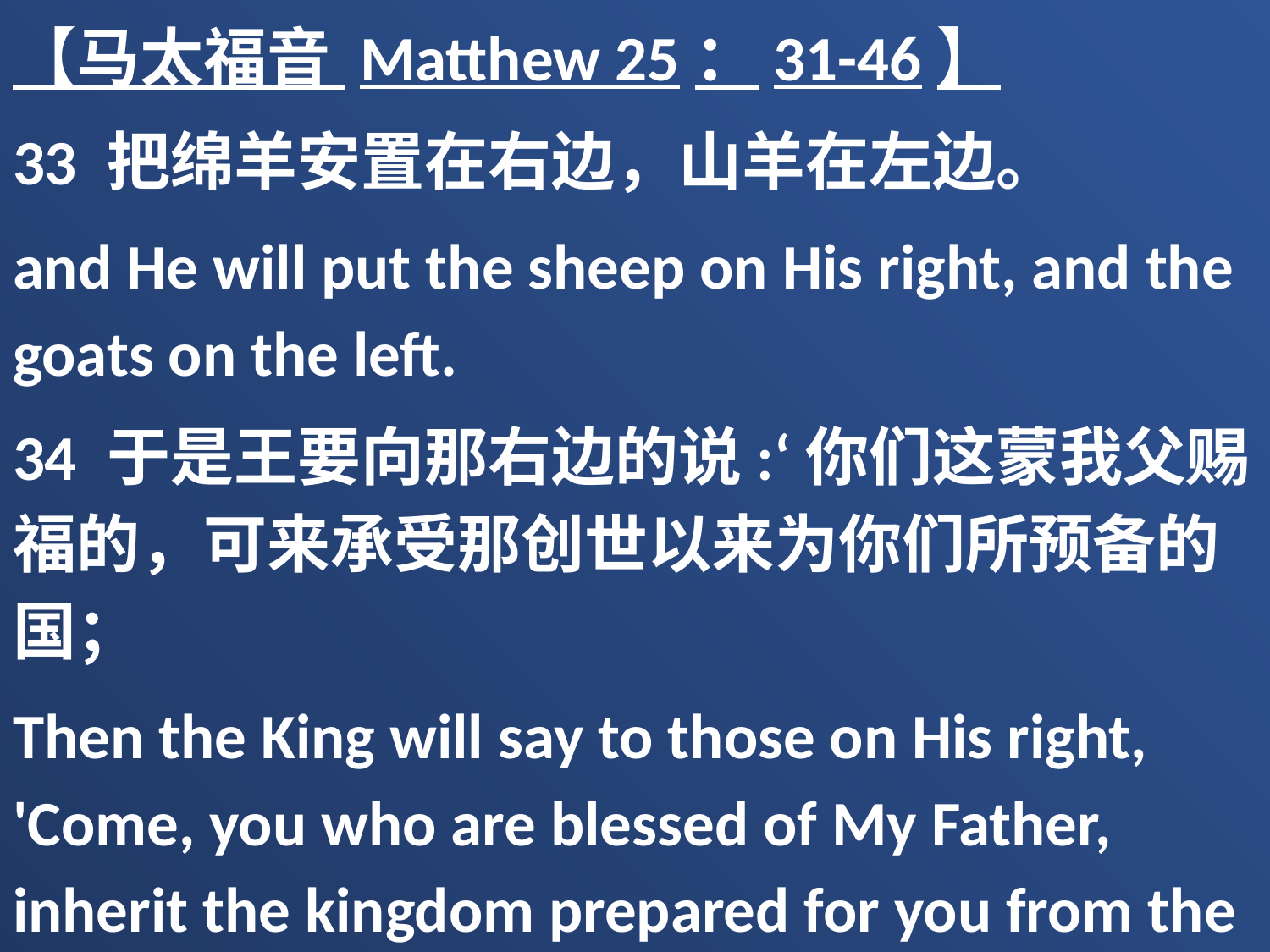

【马太福音 Matthew 25：31-46】
33 把绵羊安置在右边，山羊在左边。
and He will put the sheep on His right, and the goats on the left.
34 于是王要向那右边的说:‘你们这蒙我父赐福的，可来承受那创世以来为你们所预备的国；
Then the King will say to those on His right, 'Come, you who are blessed of My Father, inherit the kingdom prepared for you from the foundation of the world.